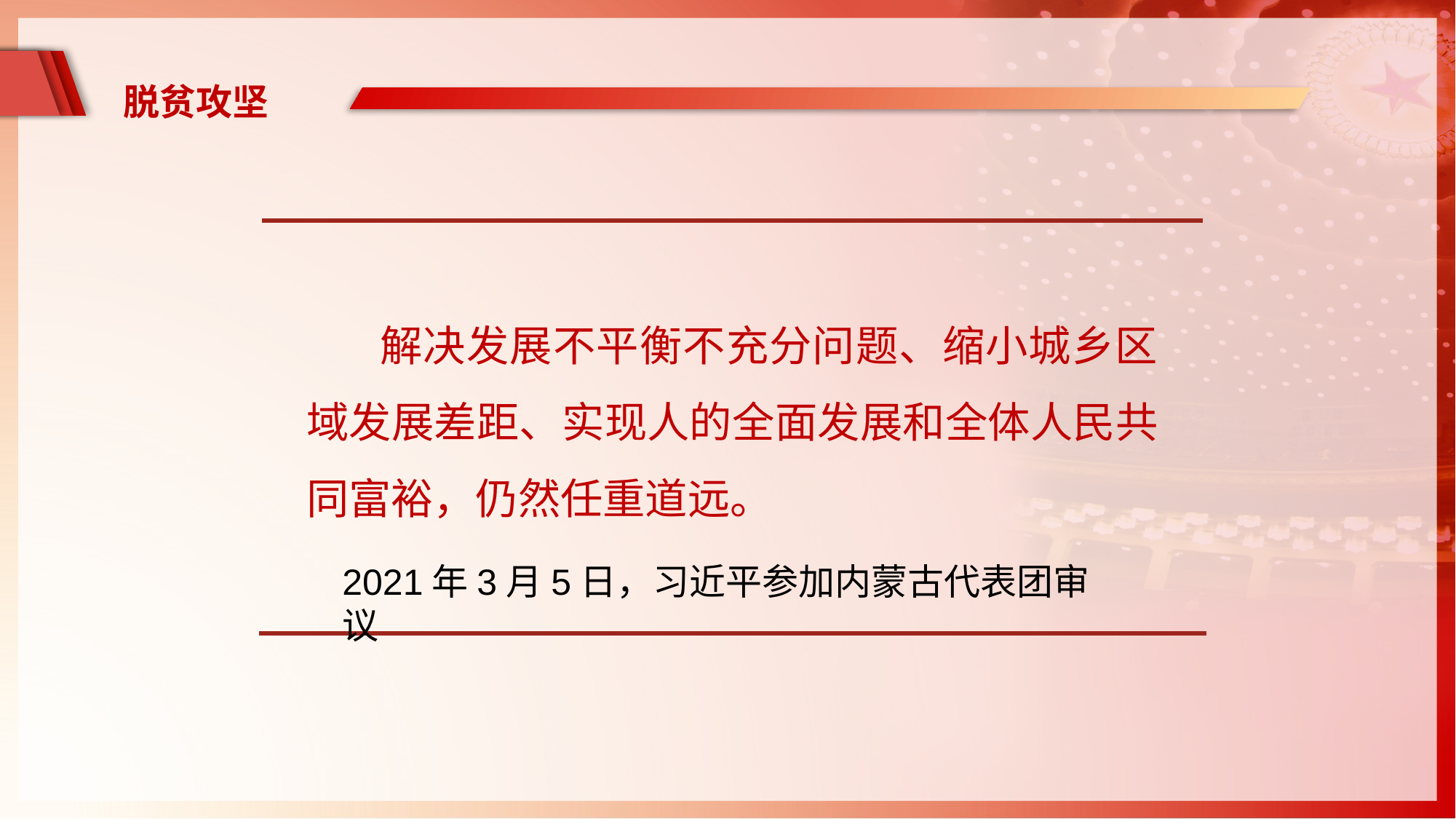

脱贫攻坚

      解决发展不平衡不充分问题、缩小城乡区域发展差距、实现人的全面发展和全体人民共同富裕，仍然任重道远。
2021年3月5日，习近平参加内蒙古代表团审议